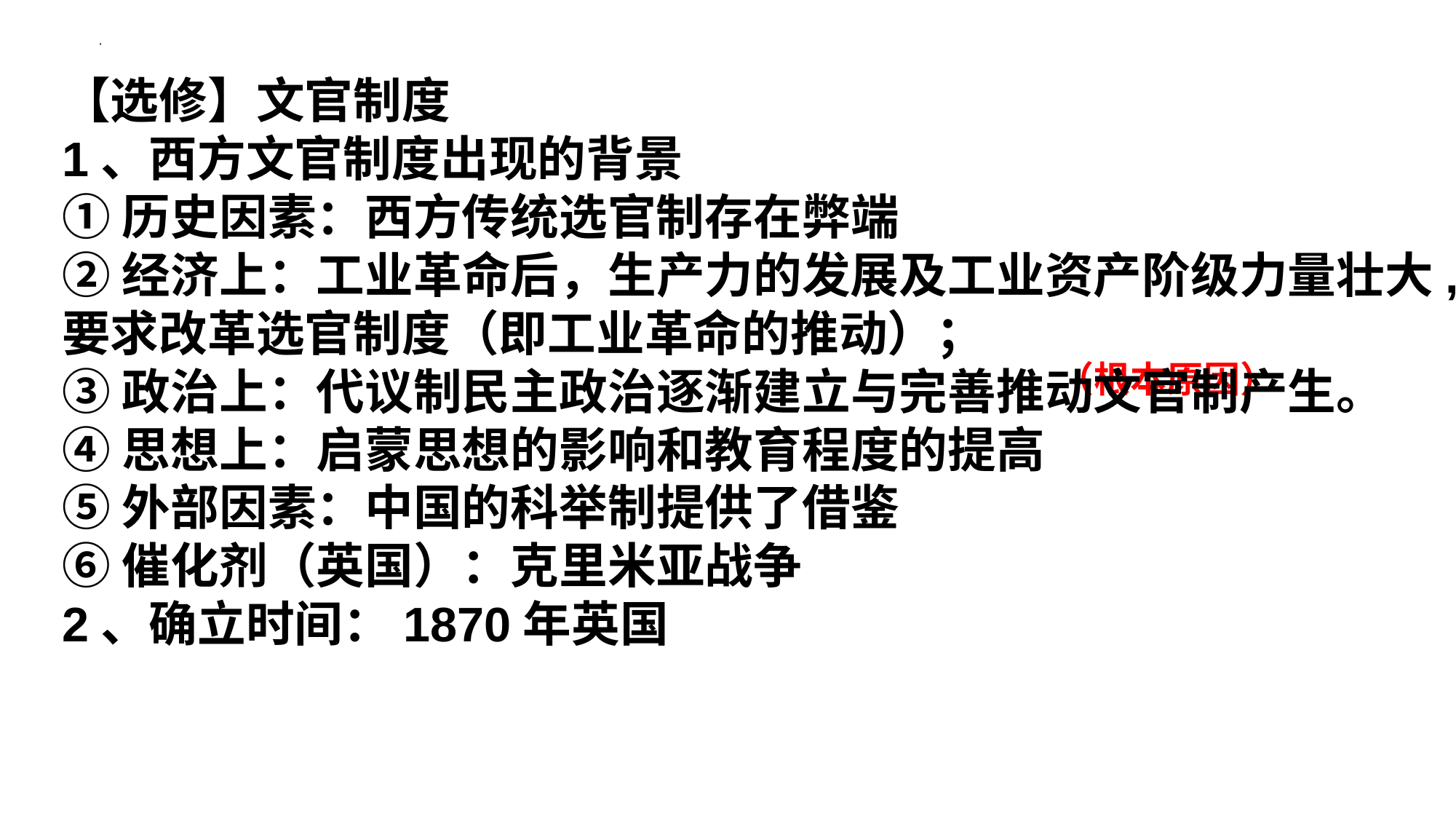

【选修】文官制度
1、西方文官制度出现的背景
①历史因素：西方传统选官制存在弊端
②经济上：工业革命后，生产力的发展及工业资产阶级力量壮大,要求改革选官制度（即工业革命的推动）；
③政治上：代议制民主政治逐渐建立与完善推动文官制产生。
④思想上：启蒙思想的影响和教育程度的提高
⑤外部因素：中国的科举制提供了借鉴
⑥催化剂（英国）：克里米亚战争
2、确立时间：1870年英国

（根本原因）